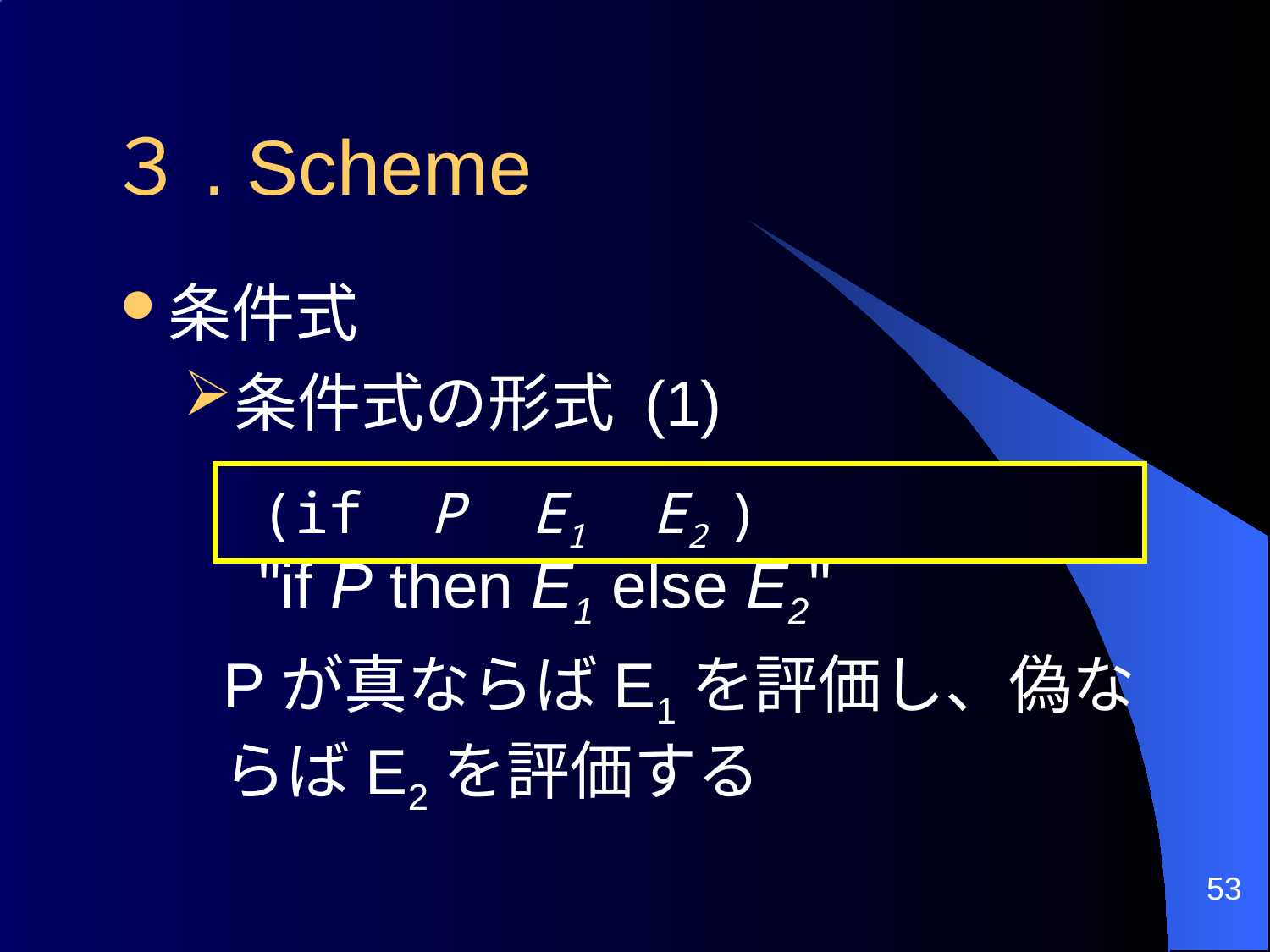

３. Scheme
条件式
条件式の形式 (1)

	  "if P then E1 else E2"
	Pが真ならばE1を評価し、偽ならばE2を評価する
 (if  P  E1  E2 )
53